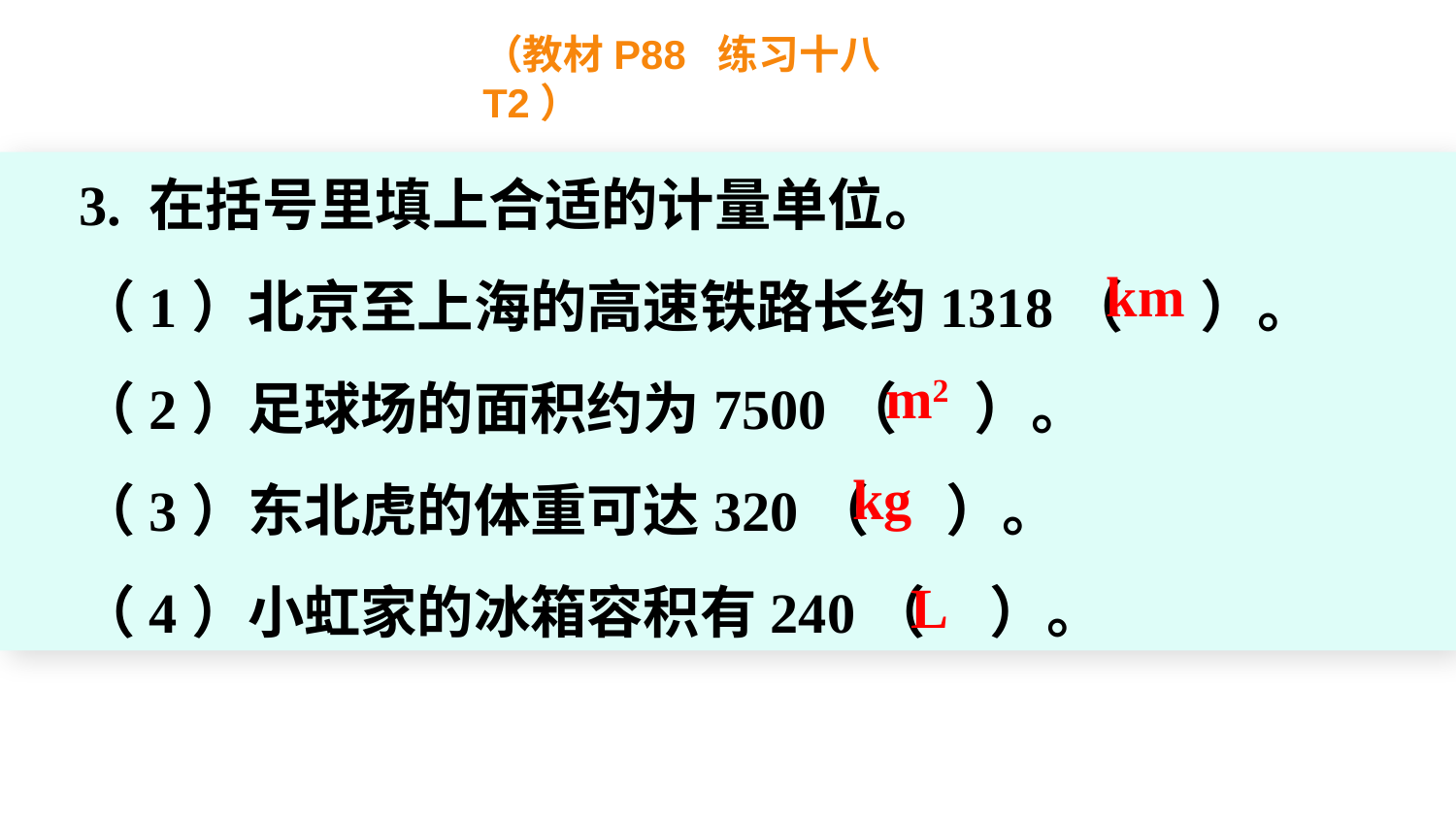

（教材P88  练习十八T2）
3. 在括号里填上合适的计量单位。
（1）北京至上海的高速铁路长约1318（      ）。
（2）足球场的面积约为7500（      ）。
（3）东北虎的体重可达320（      ）。
（4）小虹家的冰箱容积有240（     ）。
km
m2
kg
L